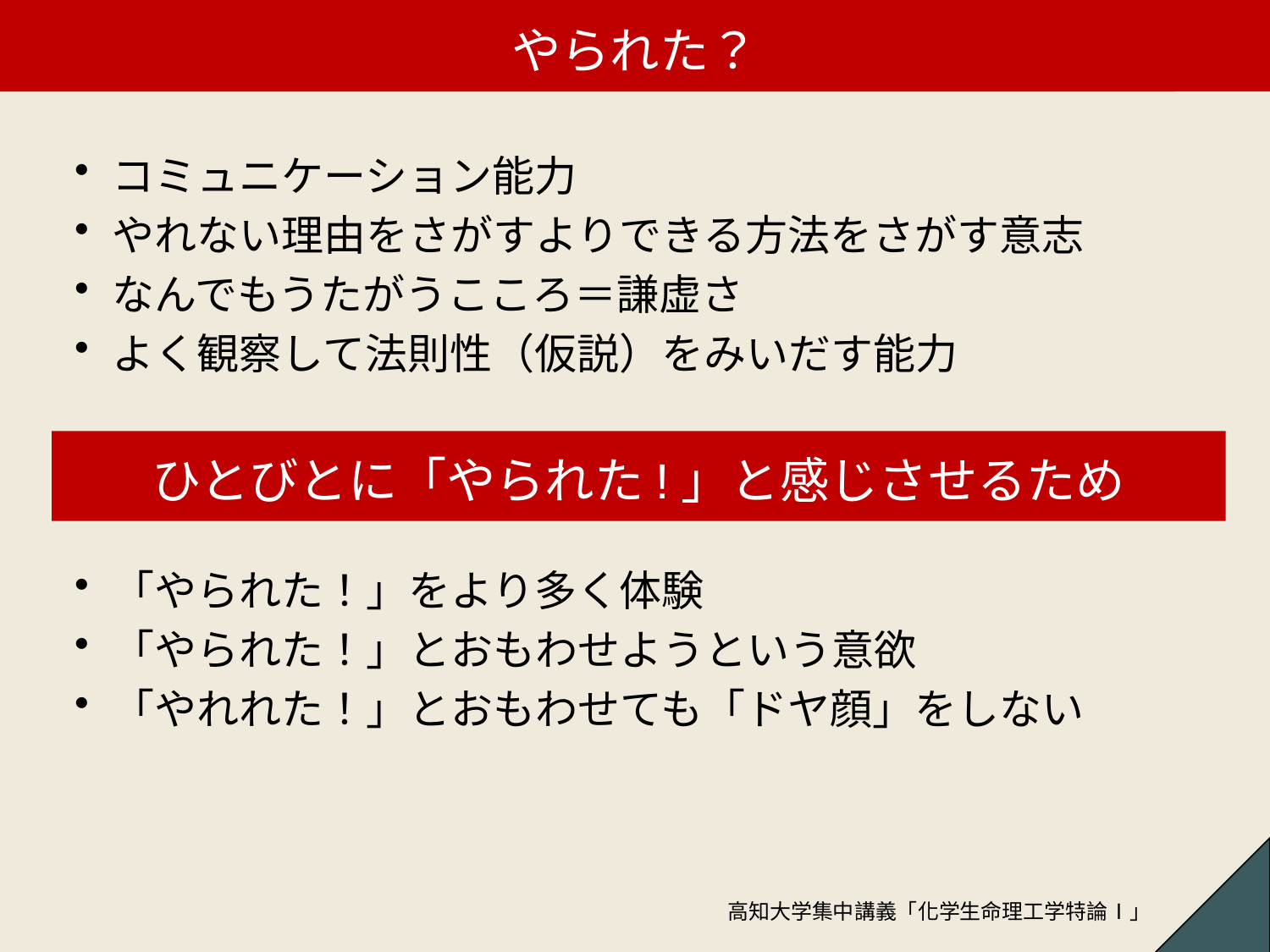

# 研究者として必要なこと
やられた？
コミュニケーション能力
やれない理由をさがすよりできる方法をさがす意志
なんでもうたがうこころ＝謙虚さ
よく観察して法則性（仮説）をみいだす能力

「やられた！」をより多く体験
「やられた！」とおもわせようという意欲
「やれれた！」とおもわせても「ドヤ顔」をしない
ひとびとに「やられた!」と感じさせるため